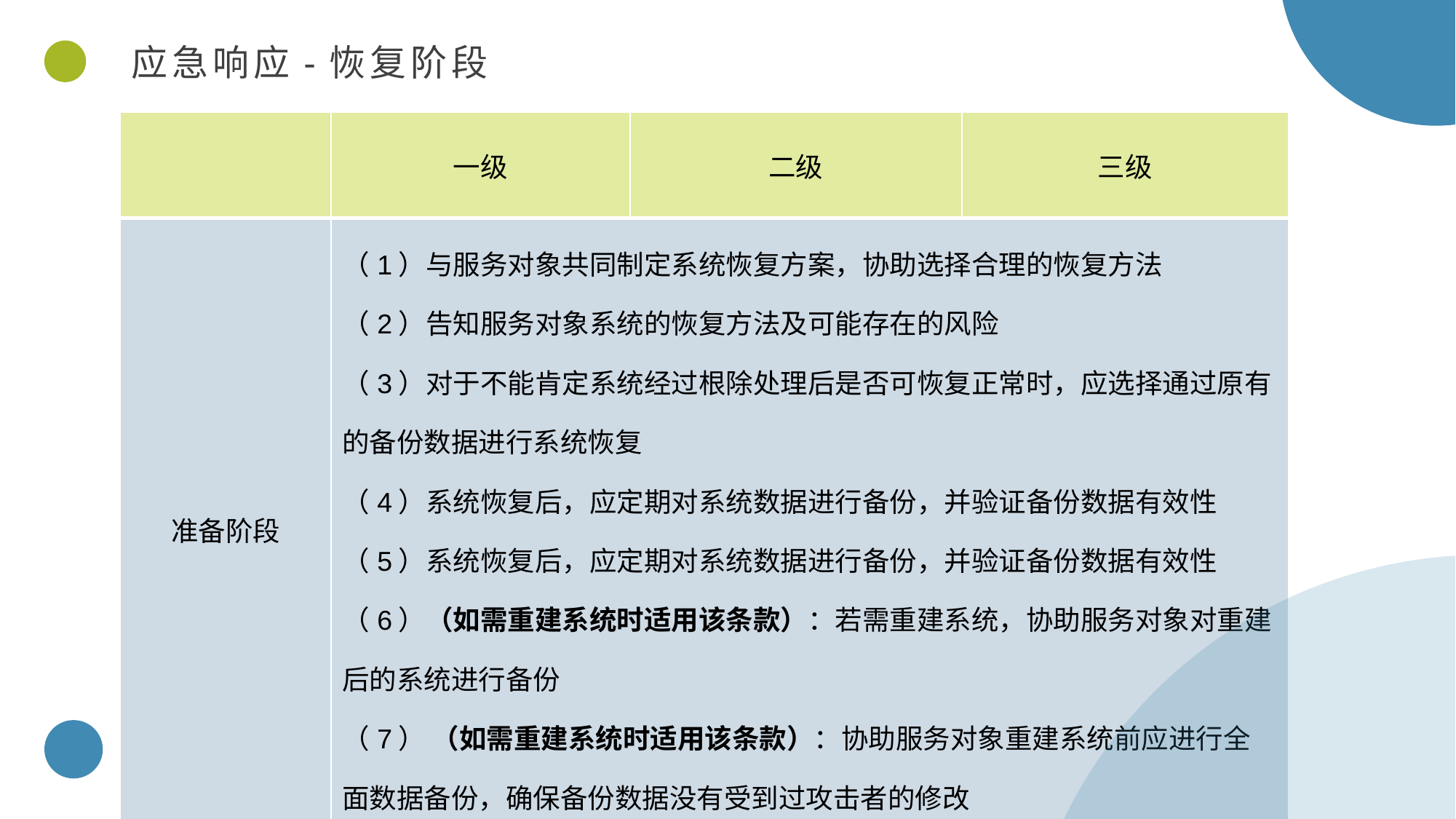

应急响应-恢复阶段

|  | 一级 | 二级 | 三级 |
| --- | --- | --- | --- |
| 准备阶段 | （1）与服务对象共同制定系统恢复方案，协助选择合理的恢复方法 （2）告知服务对象系统的恢复方法及可能存在的风险 （3）对于不能肯定系统经过根除处理后是否可恢复正常时，应选择通过原有的备份数据进行系统恢复 （4）系统恢复后，应定期对系统数据进行备份，并验证备份数据有效性 （5）系统恢复后，应定期对系统数据进行备份，并验证备份数据有效性 （6）（如需重建系统时适用该条款）：若需重建系统，协助服务对象对重建后的系统进行备份 （7） （如需重建系统时适用该条款）：协助服务对象重建系统前应进行全面数据备份，确保备份数据没有受到过攻击者的修改 |  |  |